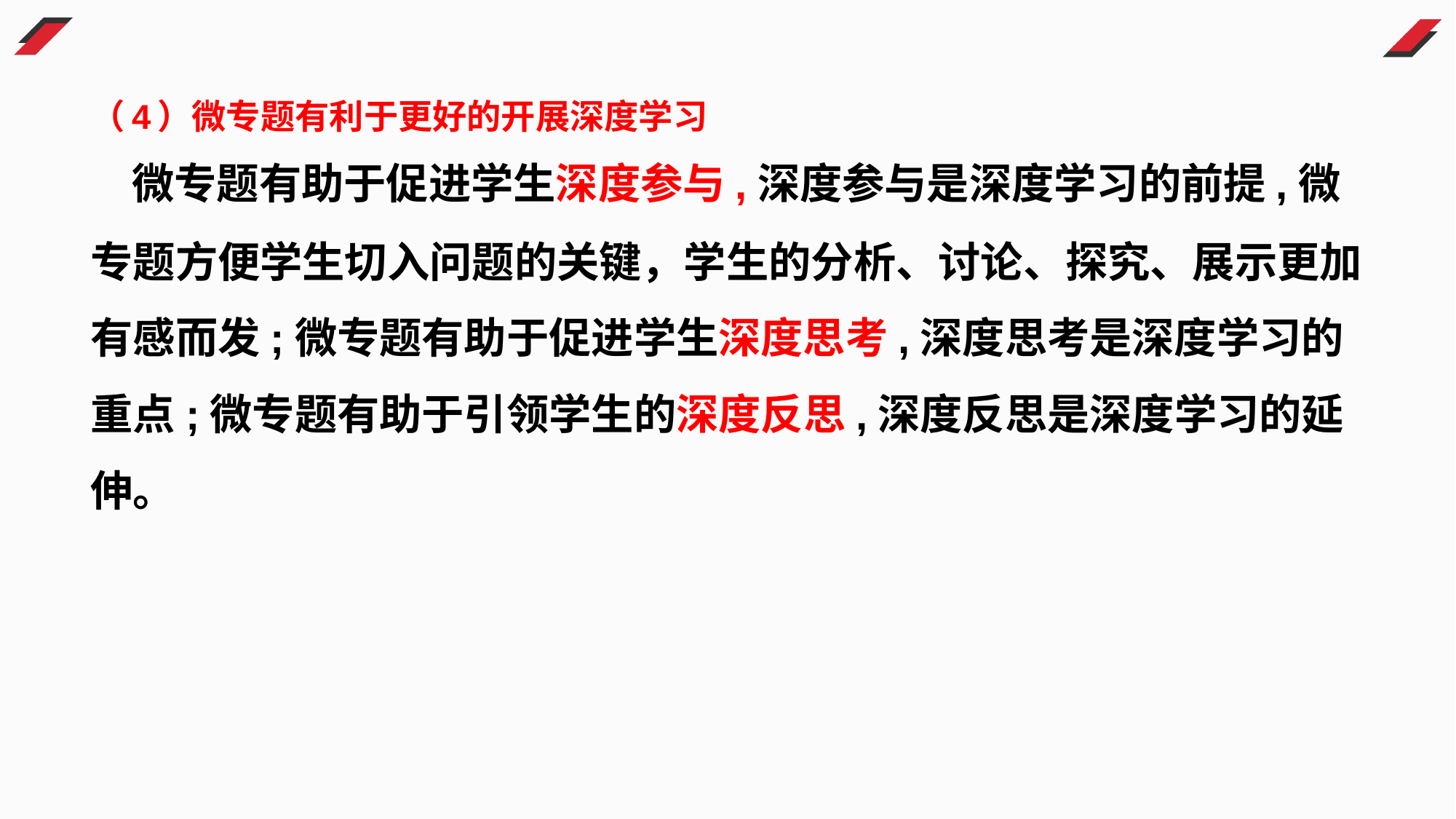

# （4）微专题有利于更好的开展深度学习
  微专题有助于促进学生深度参与,深度参与是深度学习的前提,微专题方便学生切入问题的关键，学生的分析、讨论、探究、展示更加有感而发;微专题有助于促进学生深度思考,深度思考是深度学习的重点;微专题有助于引领学生的深度反思,深度反思是深度学习的延伸。